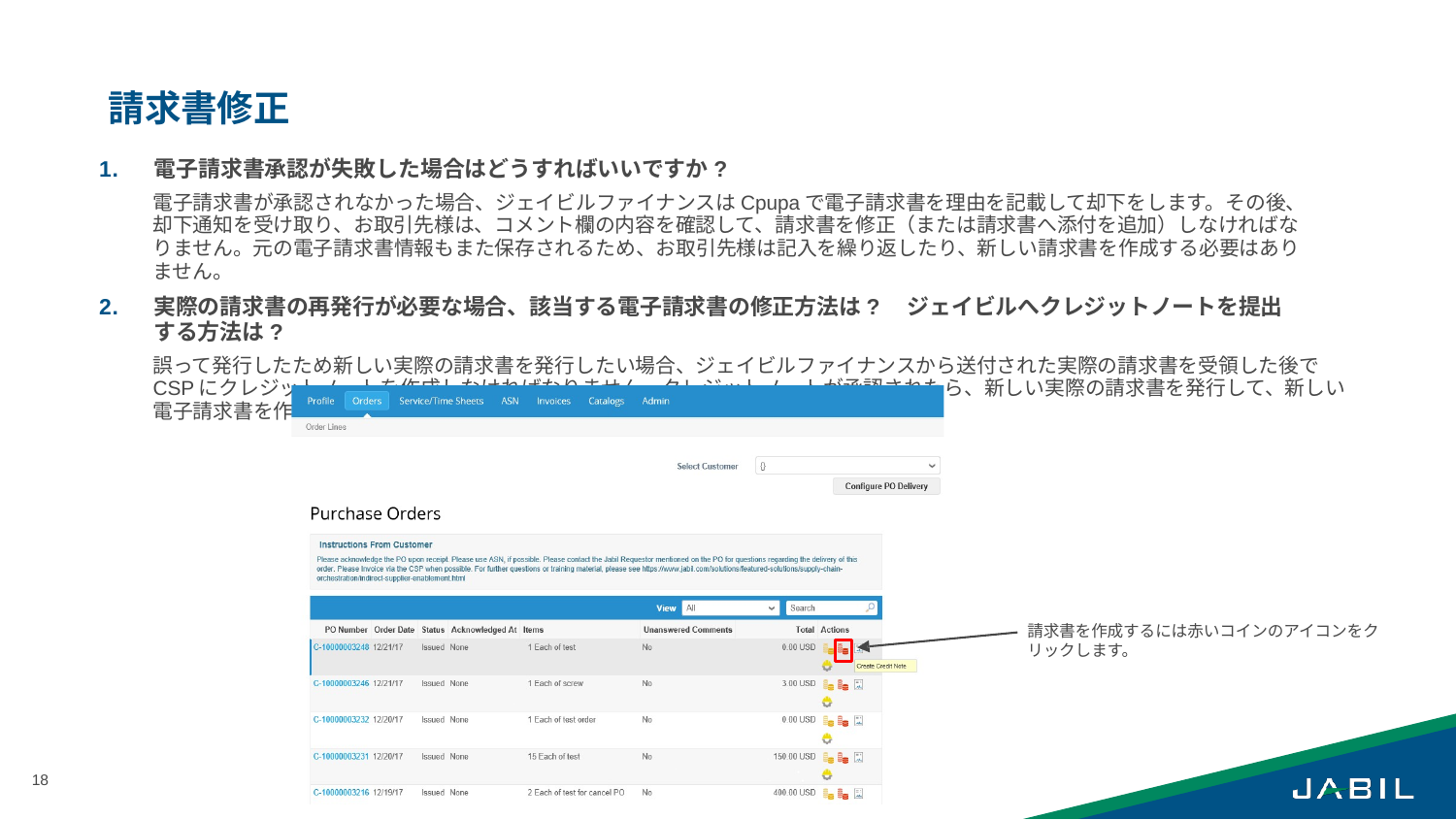

# 請求書修正
電子請求書承認が失敗した場合はどうすればいいですか?
電子請求書が承認されなかった場合、ジェイビルファイナンスはCpupaで電子請求書を理由を記載して却下をします。その後、却下通知を受け取り、お取引先様は、コメント欄の内容を確認して、請求書を修正（または請求書へ添付を追加）しなければなりません。元の電子請求書情報もまた保存されるため、お取引先様は記入を繰り返したり、新しい請求書を作成する必要はありません。
実際の請求書の再発行が必要な場合、該当する電子請求書の修正方法は?　ジェイビルへクレジットノートを提出する方法は?
誤って発行したため新しい実際の請求書を発行したい場合、ジェイビルファイナンスから送付された実際の請求書を受領した後でCSPにクレジットノートを作成しなければなりません。クレジットノートが承認されたら、新しい実際の請求書を発行して、新しい電子請求書を作成します

請求書を作成するには赤いコインのアイコンをクリックします。

18